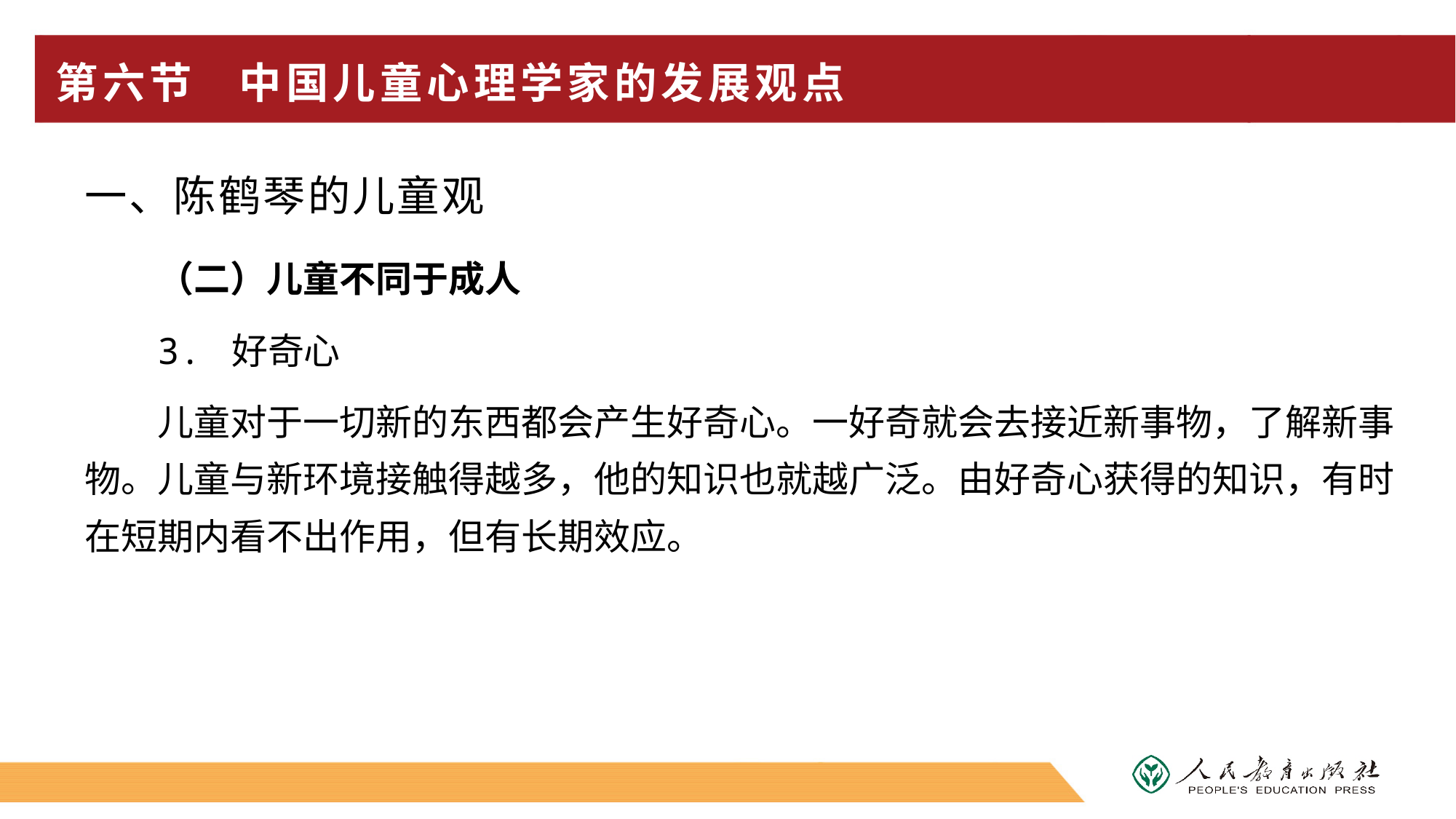

# 第六节   中国儿童心理学家的发展观点
一、陈鹤琴的儿童观
（二）儿童不同于成人
3. 好奇心
儿童对于一切新的东西都会产生好奇心。一好奇就会去接近新事物，了解新事物。儿童与新环境接触得越多，他的知识也就越广泛。由好奇心获得的知识，有时在短期内看不出作用，但有长期效应。